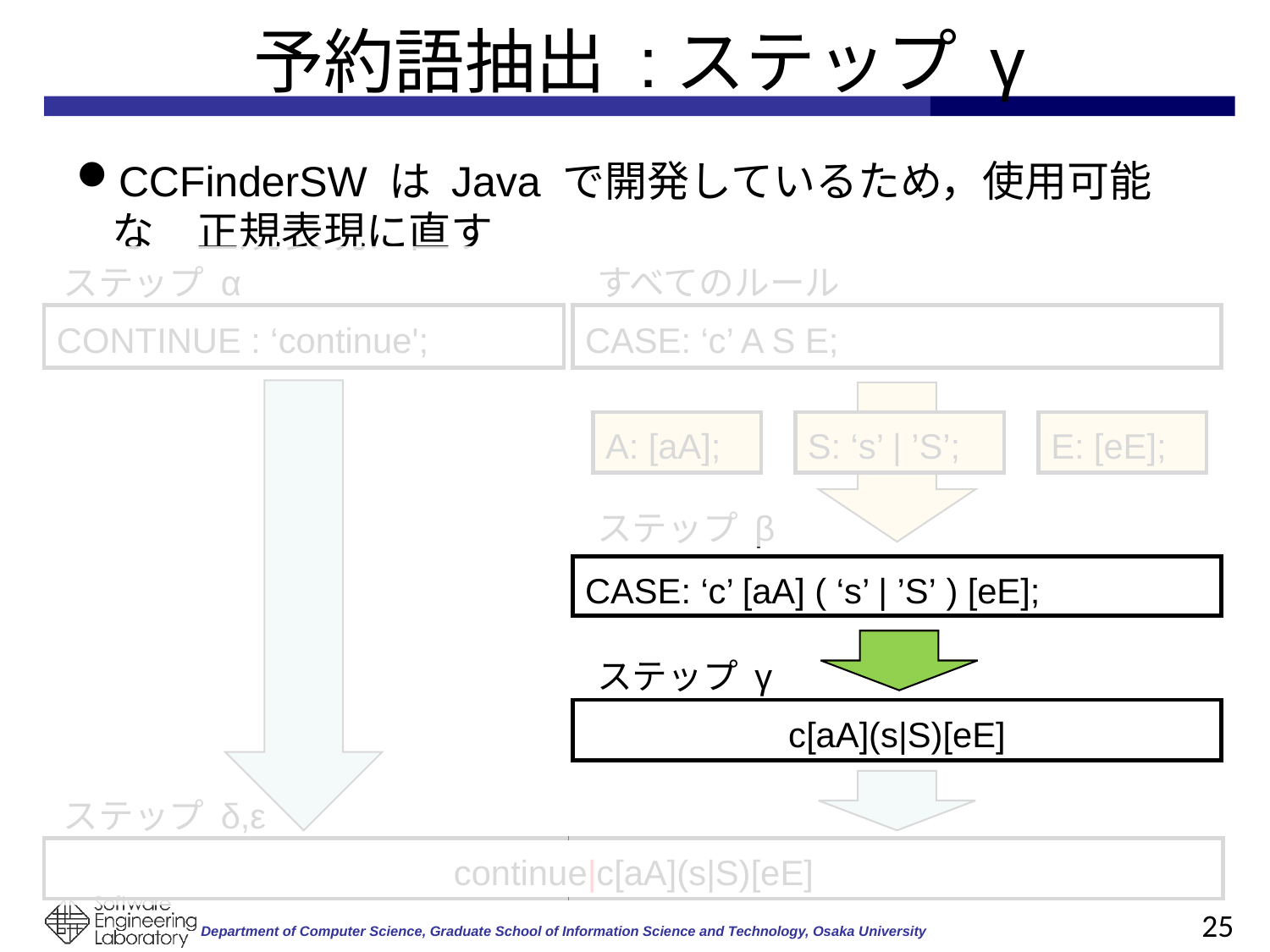

# 予約語抽出 :ステップ γ
CCFinderSW は Java で開発しているため，使用可能な　正規表現に直す

ステップ α
すべてのルール
CONTINUE : ‘continue';
CASE: ‘c’ A S E;

A: [aA];
S: ‘s’ | ’S’;
E: [eE];
ステップ β
CASE: ‘c’ [aA] ( ‘s’ | ’S’ ) [eE];

ステップ γ
c[aA](s|S)[eE]

ステップ δ,ε
continue|c[aA](s|S)[eE]
25